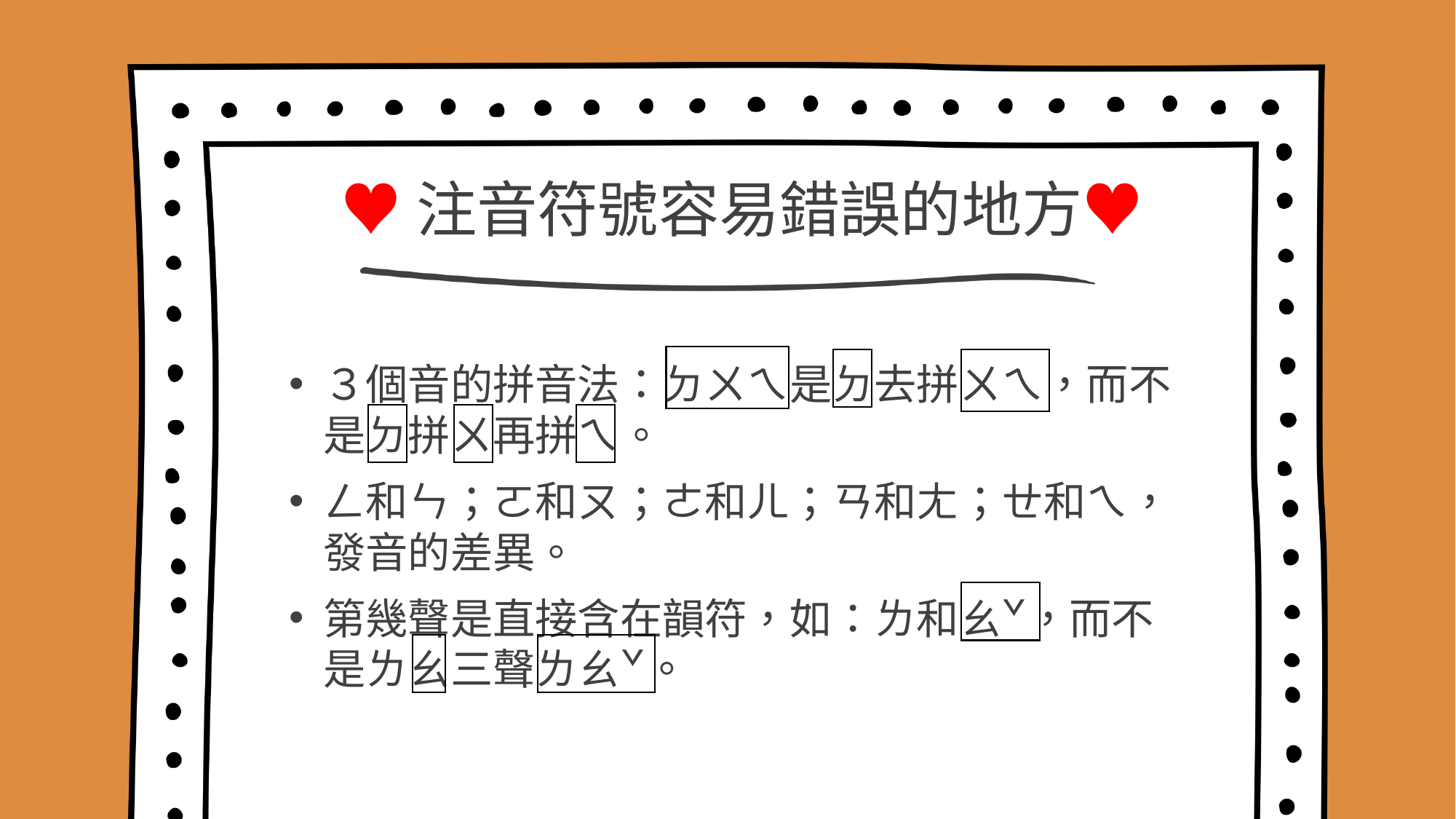

# ♥注音符號容易錯誤的地方♥

３個音的拼音法：ㄉㄨㄟ是ㄉ去拼ㄨㄟ，而不是ㄉ拼ㄨ再拼ㄟ。
ㄥ和ㄣ；ㄛ和ㄡ；ㄜ和ㄦ；ㄢ和ㄤ；ㄝ和ㄟ，發音的差異。
第幾聲是直接含在韻符，如：ㄌ和ㄠˇ，而不是ㄌㄠ三聲ㄌㄠˇ。